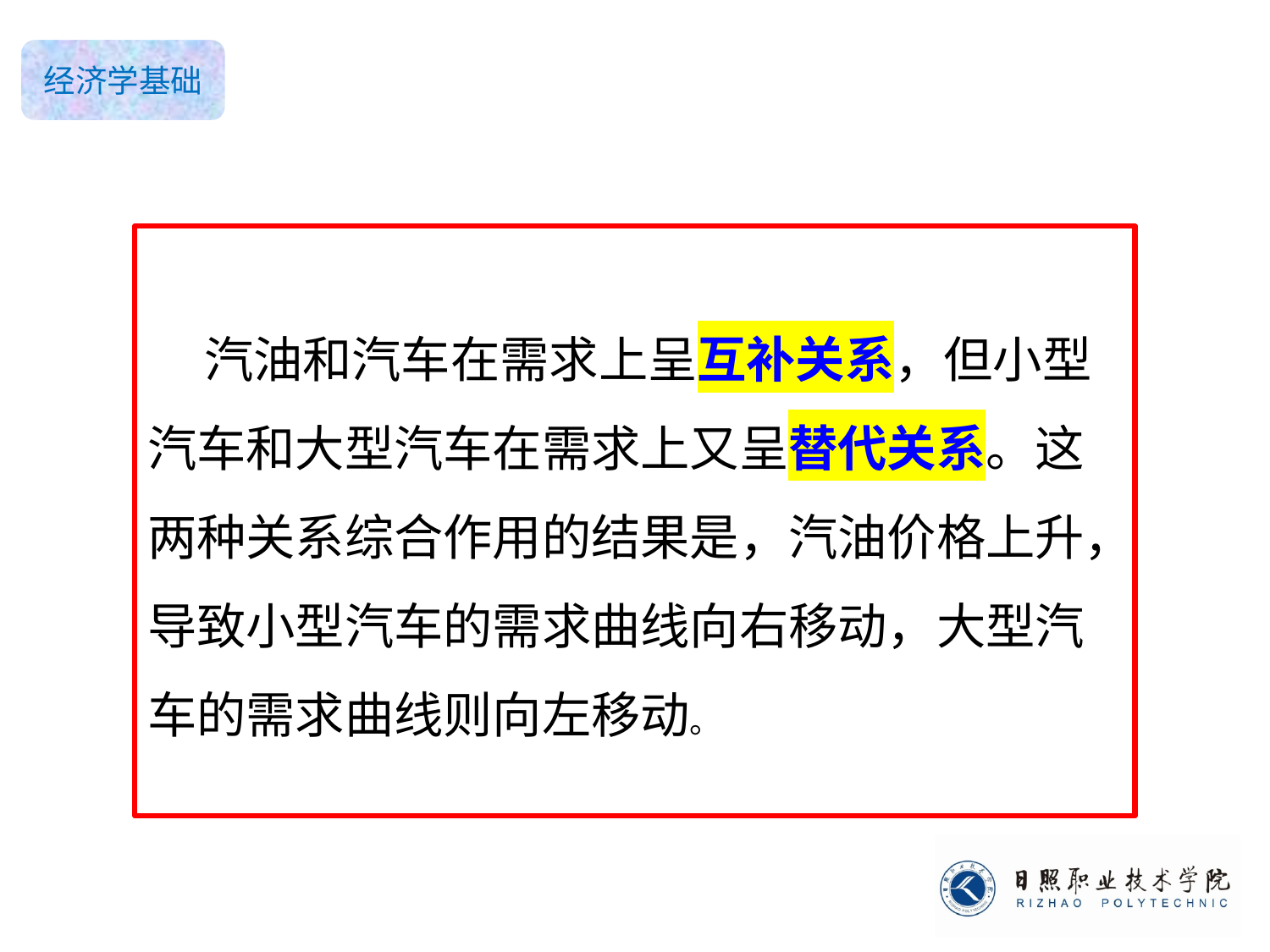

汽油和汽车在需求上呈互补关系，但小型汽车和大型汽车在需求上又呈替代关系。这两种关系综合作用的结果是，汽油价格上升，导致小型汽车的需求曲线向右移动，大型汽车的需求曲线则向左移动。